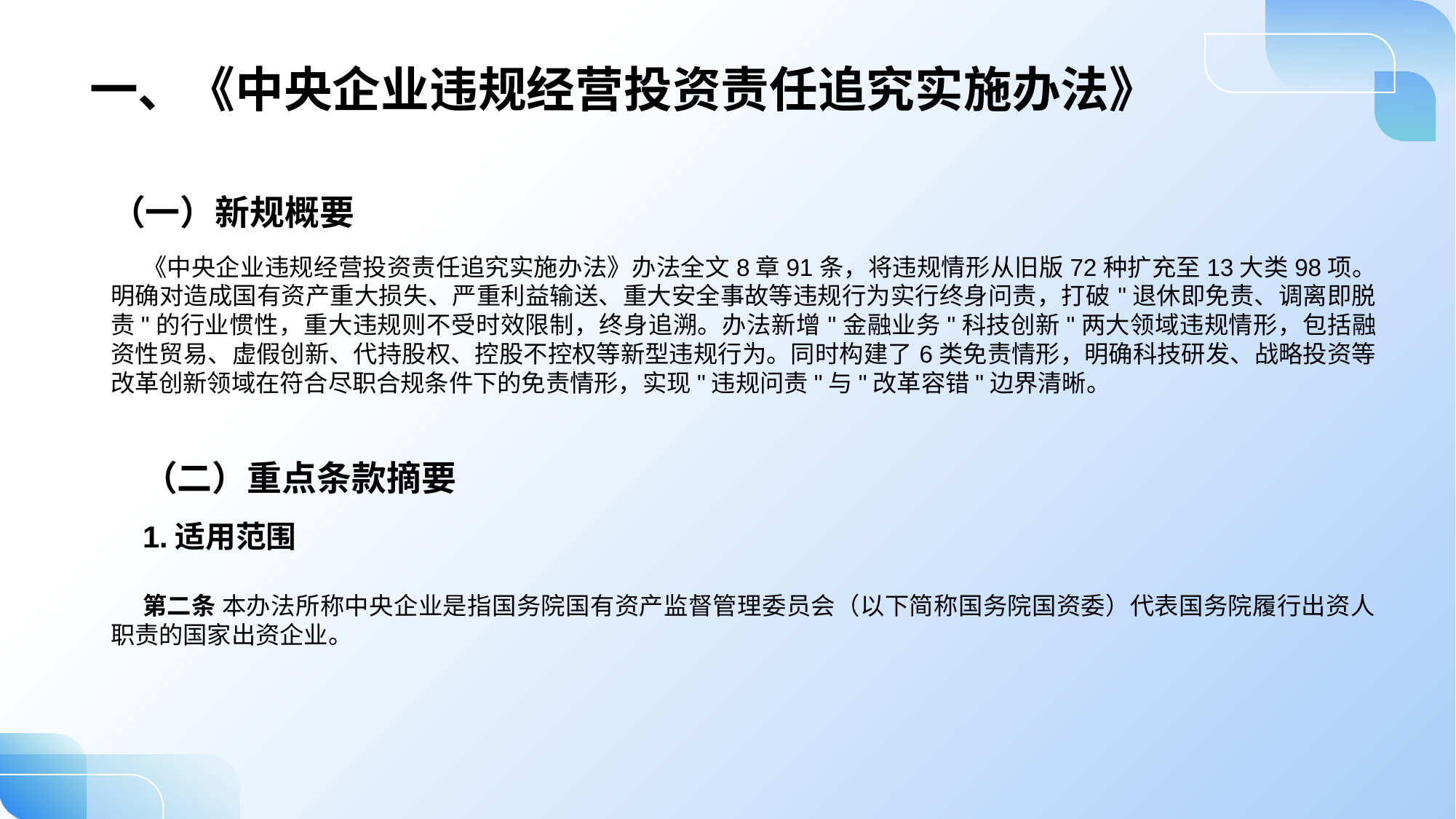

一、《中央企业违规经营投资责任追究实施办法》
（一）新规概要
《中央企业违规经营投资责任追究实施办法》办法全文8章91条，将违规情形从旧版72种扩充至13大类98项。明确对造成国有资产重大损失、严重利益输送、重大安全事故等违规行为实行终身问责，打破"退休即免责、调离即脱责"的行业惯性，重大违规则不受时效限制，终身追溯。办法新增"金融业务"科技创新"两大领域违规情形，包括融资性贸易、虚假创新、代持股权、控股不控权等新型违规行为。同时构建了6类免责情形，明确科技研发、战略投资等改革创新领域在符合尽职合规条件下的免责情形，实现"违规问责"与"改革容错"边界清晰。
（二）重点条款摘要
1.适用范围

第二条 本办法所称中央企业是指国务院国有资产监督管理委员会（以下简称国务院国资委）代表国务院履行出资人职责的国家出资企业。